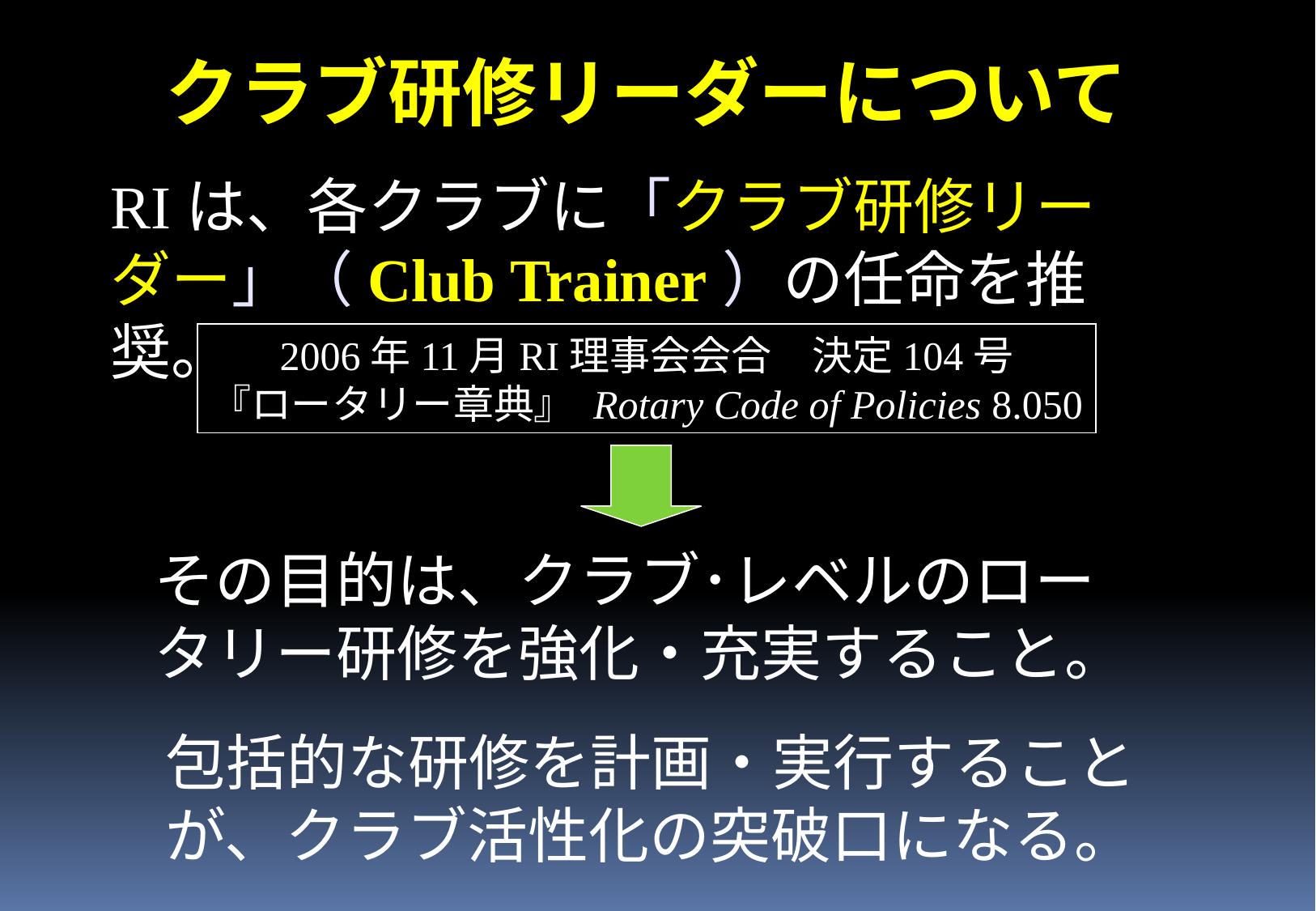

クラブ研修リーダーについて
RIは、各クラブに「クラブ研修リーダー」（Club Trainer）の任命を推奨。
2006年11月RI理事会会合　決定104号
『ロータリー章典』 Rotary Code of Policies 8.050

その目的は、クラブ･レベルのロータリー研修を強化・充実すること。
包括的な研修を計画・実行することが、クラブ活性化の突破口になる。